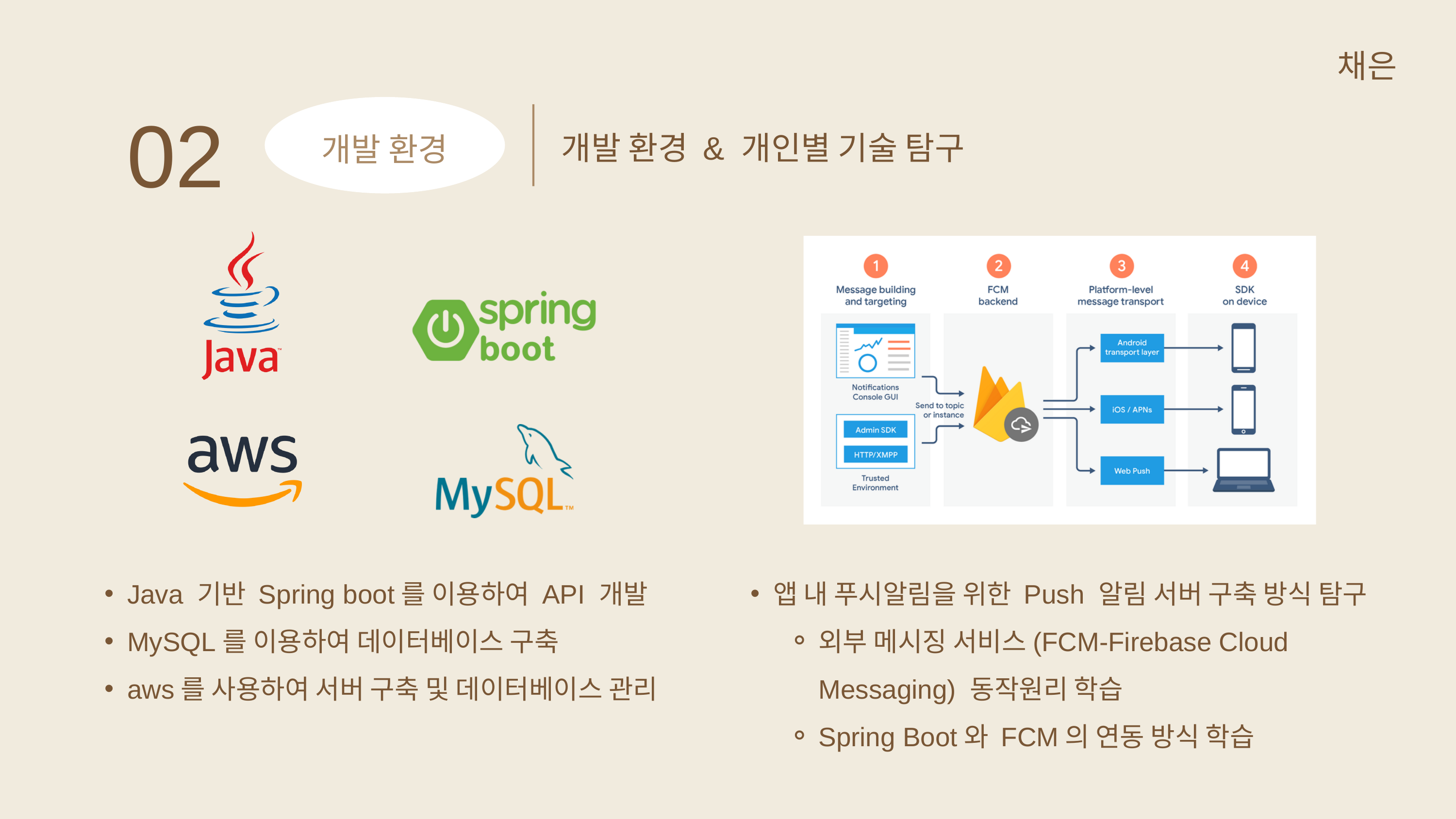

채은
02

개발 환경 & 개인별 기술 탐구
개발 환경

Java 기반 Spring boot를 이용하여 API 개발
MySQL를 이용하여 데이터베이스 구축
aws를 사용하여 서버 구축 및 데이터베이스 관리
앱 내 푸시알림을 위한 Push 알림 서버 구축 방식 탐구
외부 메시징 서비스(FCM-Firebase Cloud Messaging) 동작원리 학습
Spring Boot와 FCM의 연동 방식 학습